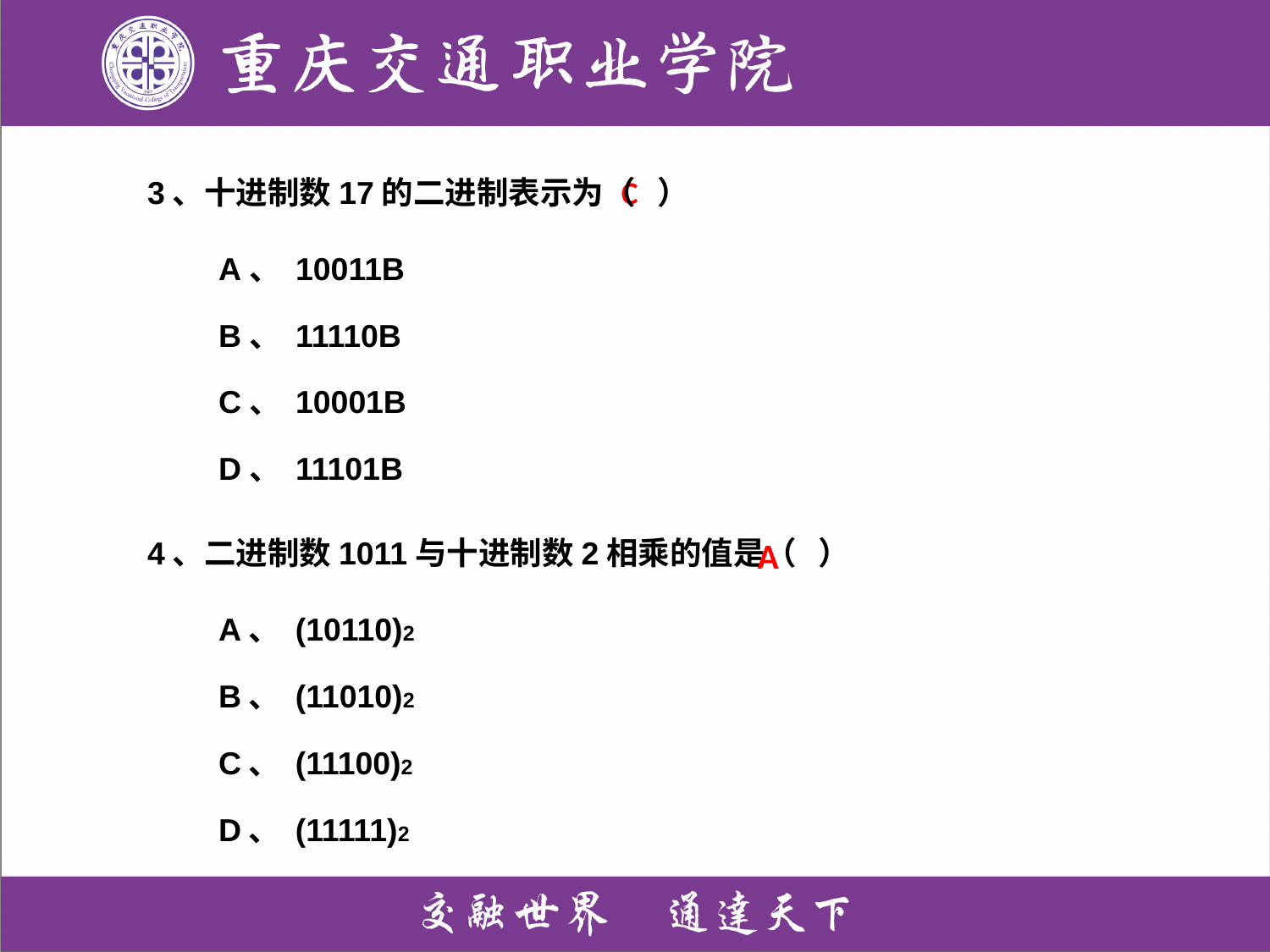

3、十进制数17的二进制表示为（   ）

        A、 10011B
        B、 11110B
        C、 10001B
        D、 11101B
C
4、二进制数1011与十进制数2相乘的值是（   ）

        A、 (10110)2
        B、 (11010)2
        C、 (11100)2
        D、 (11111)2
A